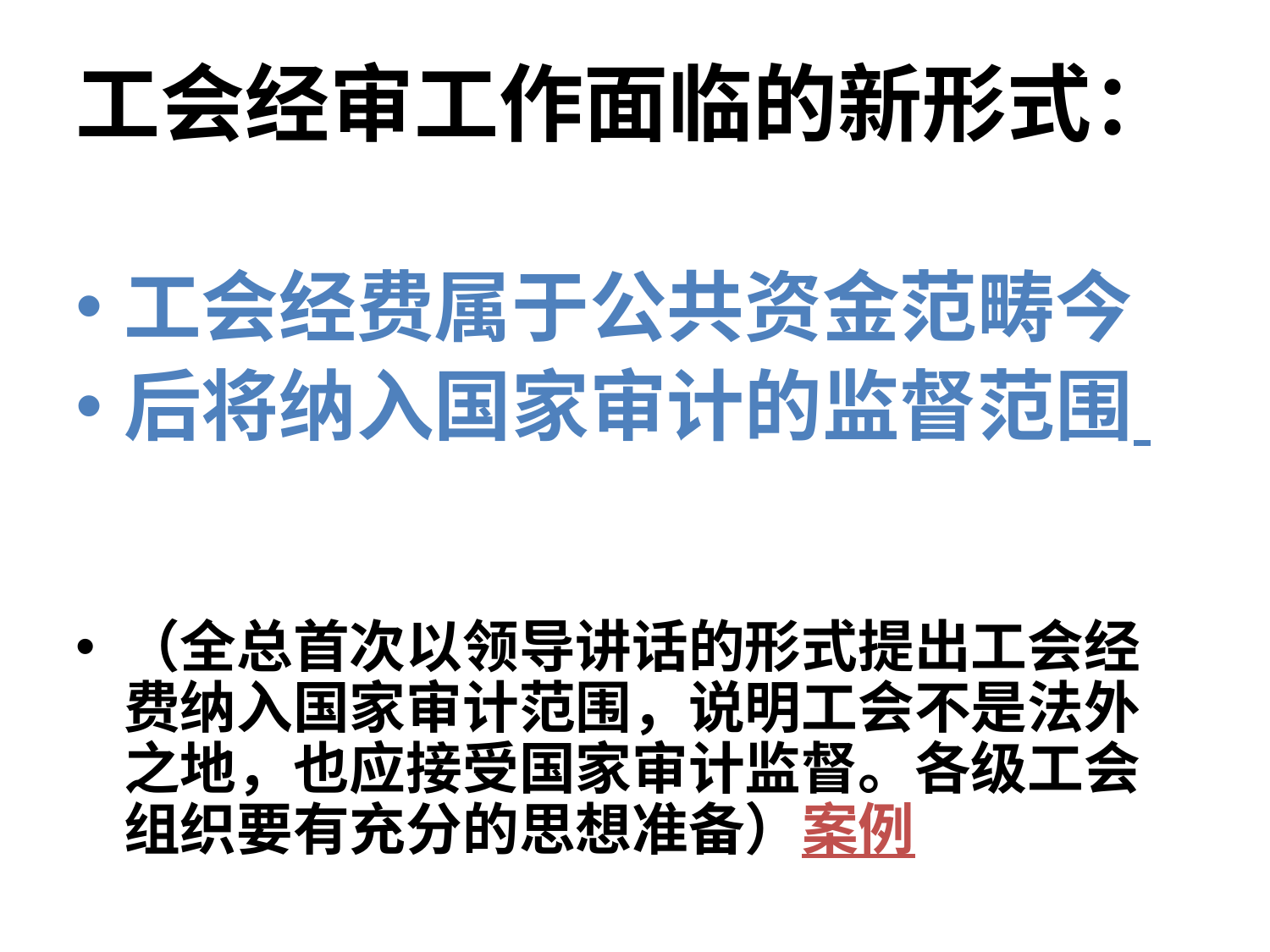

#
工会经审工作面临的新形式：

工会经费属于公共资金范畴今
后将纳入国家审计的监督范围

（全总首次以领导讲话的形式提出工会经费纳入国家审计范围，说明工会不是法外之地，也应接受国家审计监督。各级工会组织要有充分的思想准备）案例